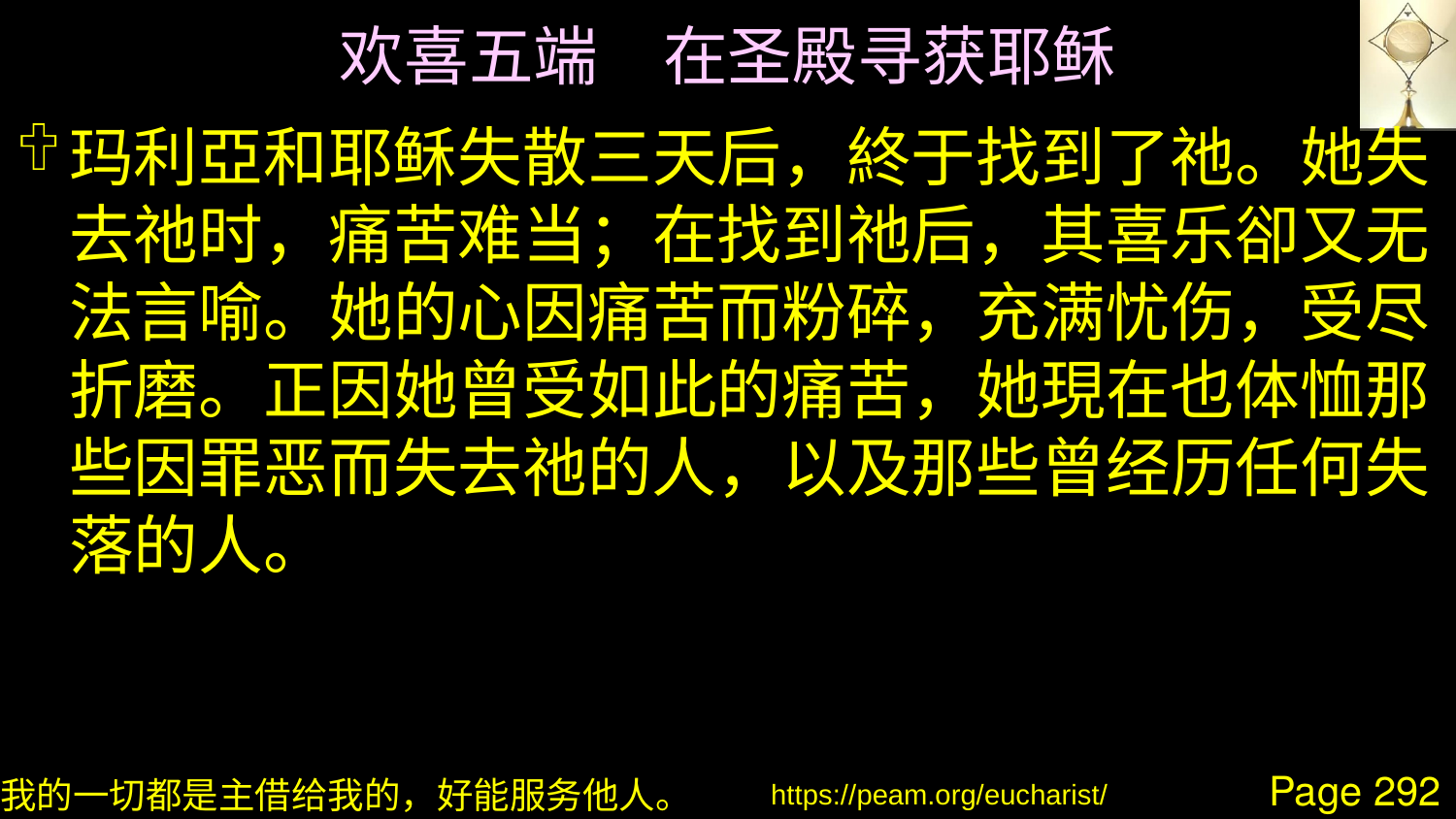

# 欢喜五端　在圣殿寻获耶稣
玛利亞和耶稣失散三天后，終于找到了祂。她失去祂时，痛苦难当；在找到祂后，其喜乐卻又无法言喻。她的心因痛苦而粉碎，充满忧伤，受尽折磨。正因她曾受如此的痛苦，她現在也体恤那些因罪恶而失去祂的人，以及那些曾经历任何失落的人。